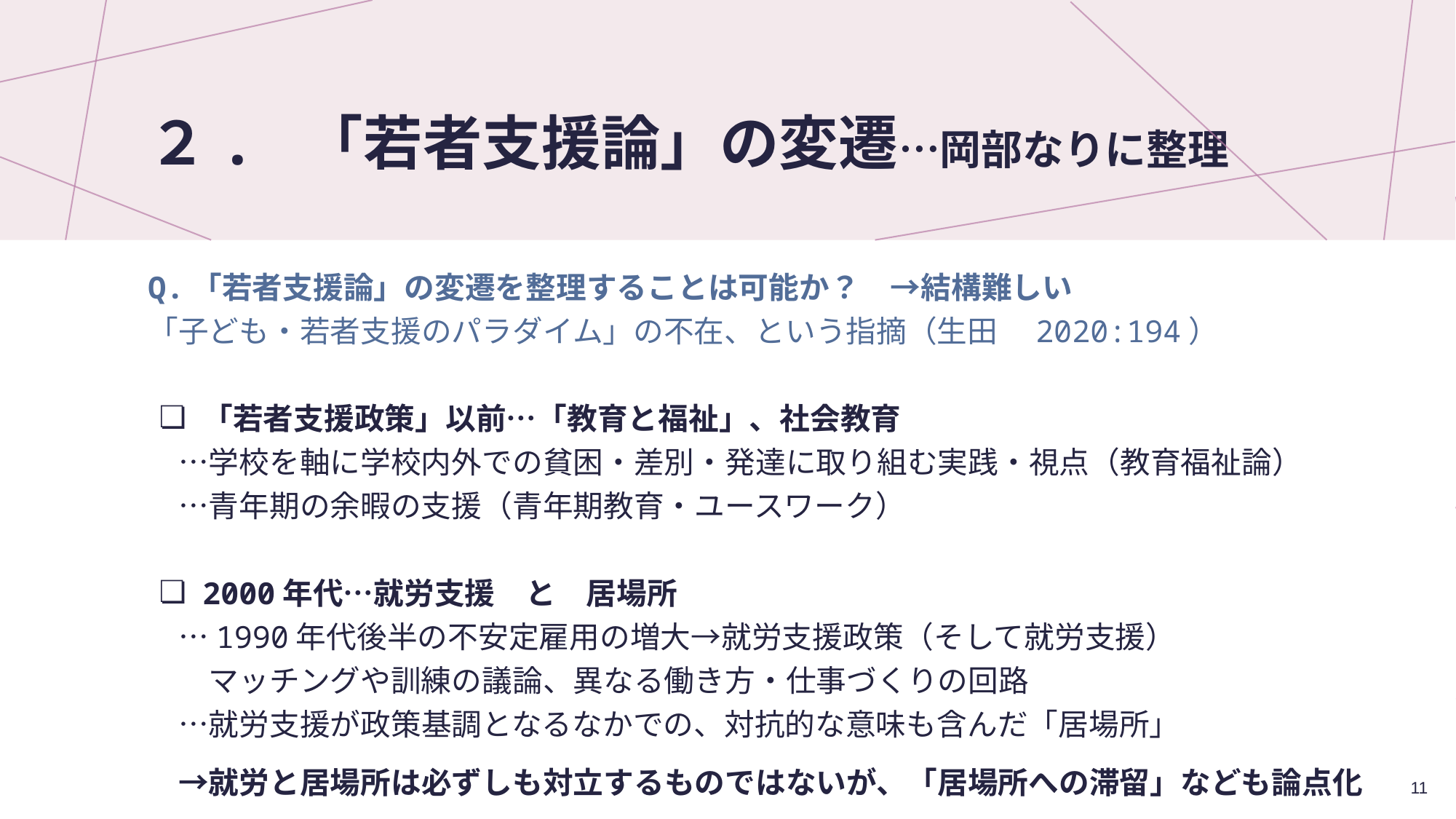

# ２. 「若者支援論」の変遷…岡部なりに整理
Q.「若者支援論」の変遷を整理することは可能か？　→結構難しい
「子ども・若者支援のパラダイム」の不在、という指摘（生田　2020:194）

「若者支援政策」以前…「教育と福祉」、社会教育
　…学校を軸に学校内外での貧困・差別・発達に取り組む実践・視点（教育福祉論）
　…青年期の余暇の支援（青年期教育・ユースワーク）

2000年代…就労支援　と　居場所
　…1990年代後半の不安定雇用の増大→就労支援政策（そして就労支援）
　　マッチングや訓練の議論、異なる働き方・仕事づくりの回路
　…就労支援が政策基調となるなかでの、対抗的な意味も含んだ「居場所」
　→就労と居場所は必ずしも対立するものではないが、「居場所への滞留」なども論点化
11